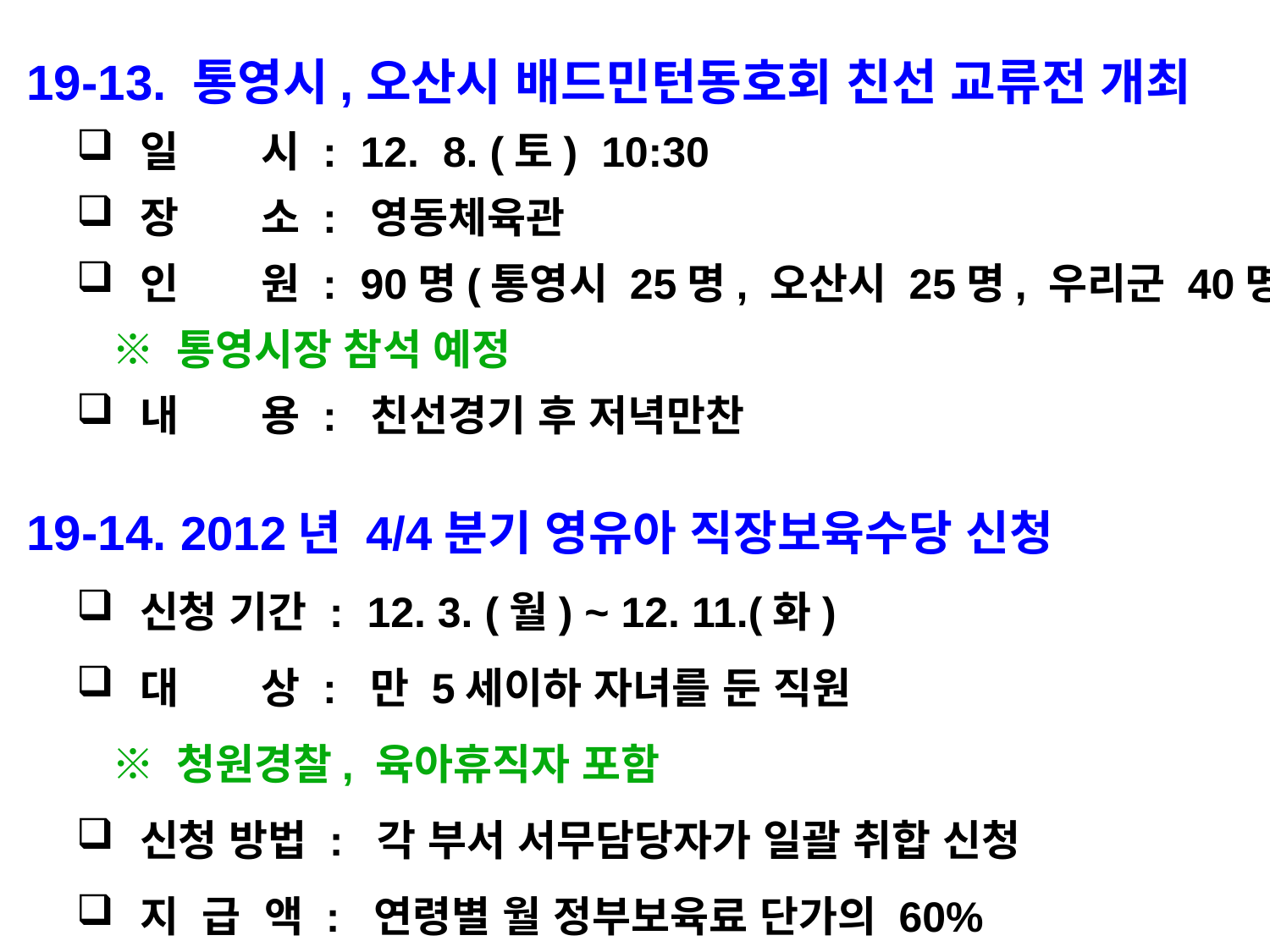

19-13. 통영시,오산시 배드민턴동호회 친선 교류전 개최
일       시 :  12.  8. (토)  10:30
장       소 :  영동체육관
인       원 :  90명(통영시 25명, 오산시 25명, 우리군 40명)
   ※ 통영시장 참석 예정
내       용 :  친선경기 후 저녁만찬

 19-14. 2012년 4/4분기 영유아 직장보육수당 신청
신청 기간 :  12. 3. (월) ~ 12. 11.(화)
대       상 :  만 5세이하 자녀를 둔 직원
   ※ 청원경찰, 육아휴직자 포함
신청 방법 :  각 부서 서무담당자가 일괄 취합 신청
지  급  액 :  연령별 월 정부보육료 단가의 60%